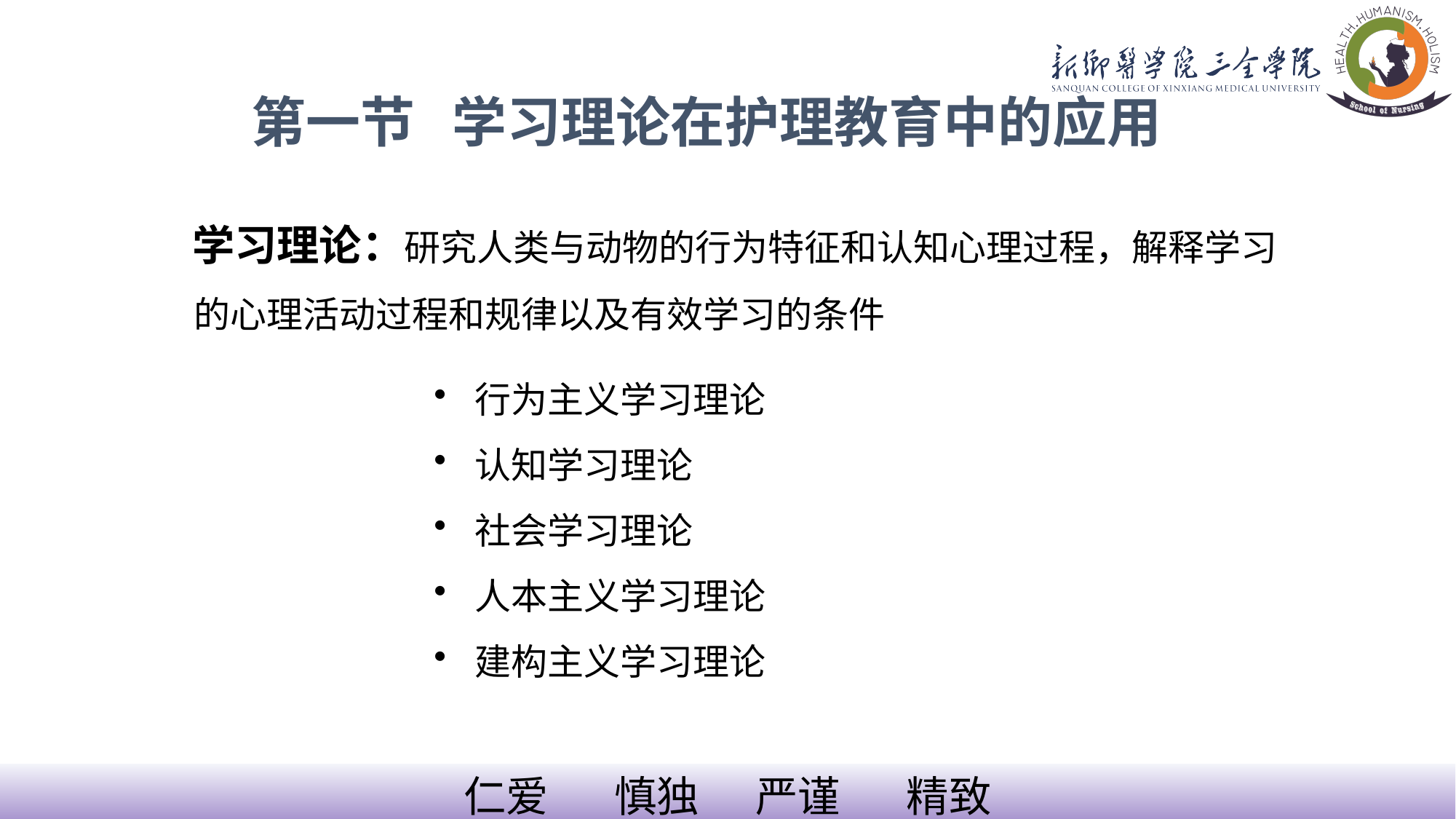

第一节   学习理论在护理教育中的应用
   学习理论：研究人类与动物的行为特征和认知心理过程，解释学习的心理活动过程和规律以及有效学习的条件

行为主义学习理论
认知学习理论
社会学习理论
人本主义学习理论
建构主义学习理论